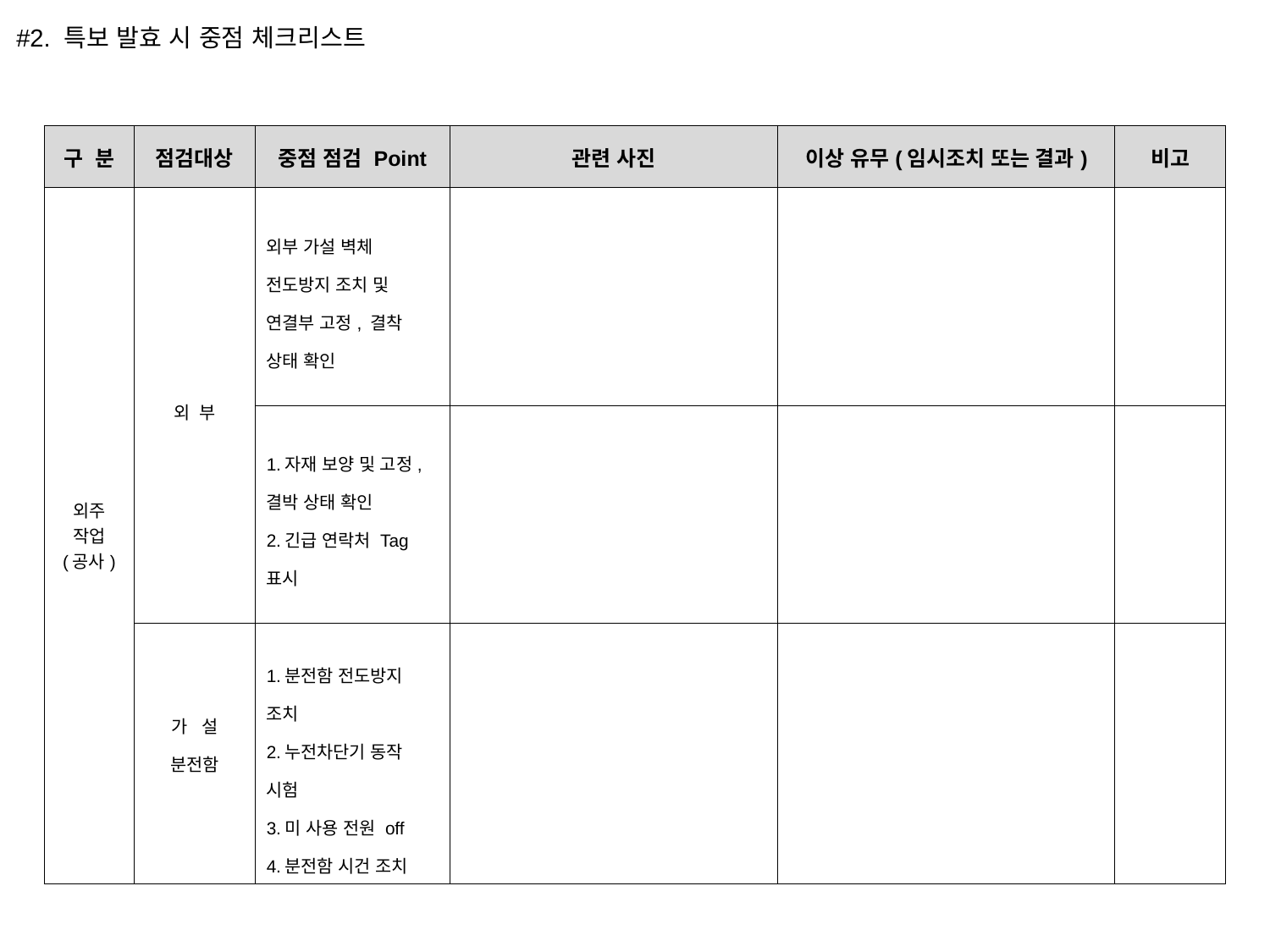

#2. 특보 발효 시 중점 체크리스트
| 구 분 | 점검대상 | 중점 점검 Point | 관련 사진 | 이상 유무(임시조치 또는 결과) | 비고 |
| --- | --- | --- | --- | --- | --- |
| 외주 작업 (공사) | 외 부 | 외부 가설 벽체 전도방지 조치 및 연결부 고정, 결착 상태 확인 |  |  |  |
|  |  | 1.자재 보양 및 고정, 결박 상태 확인 2.긴급 연락처 Tag 표시 |  |  |  |
|  | 가 설 분전함 | 1.분전함 전도방지 조치 2.누전차단기 동작 시험 3.미 사용 전원 off 4.분전함 시건 조치 |  |  |  |